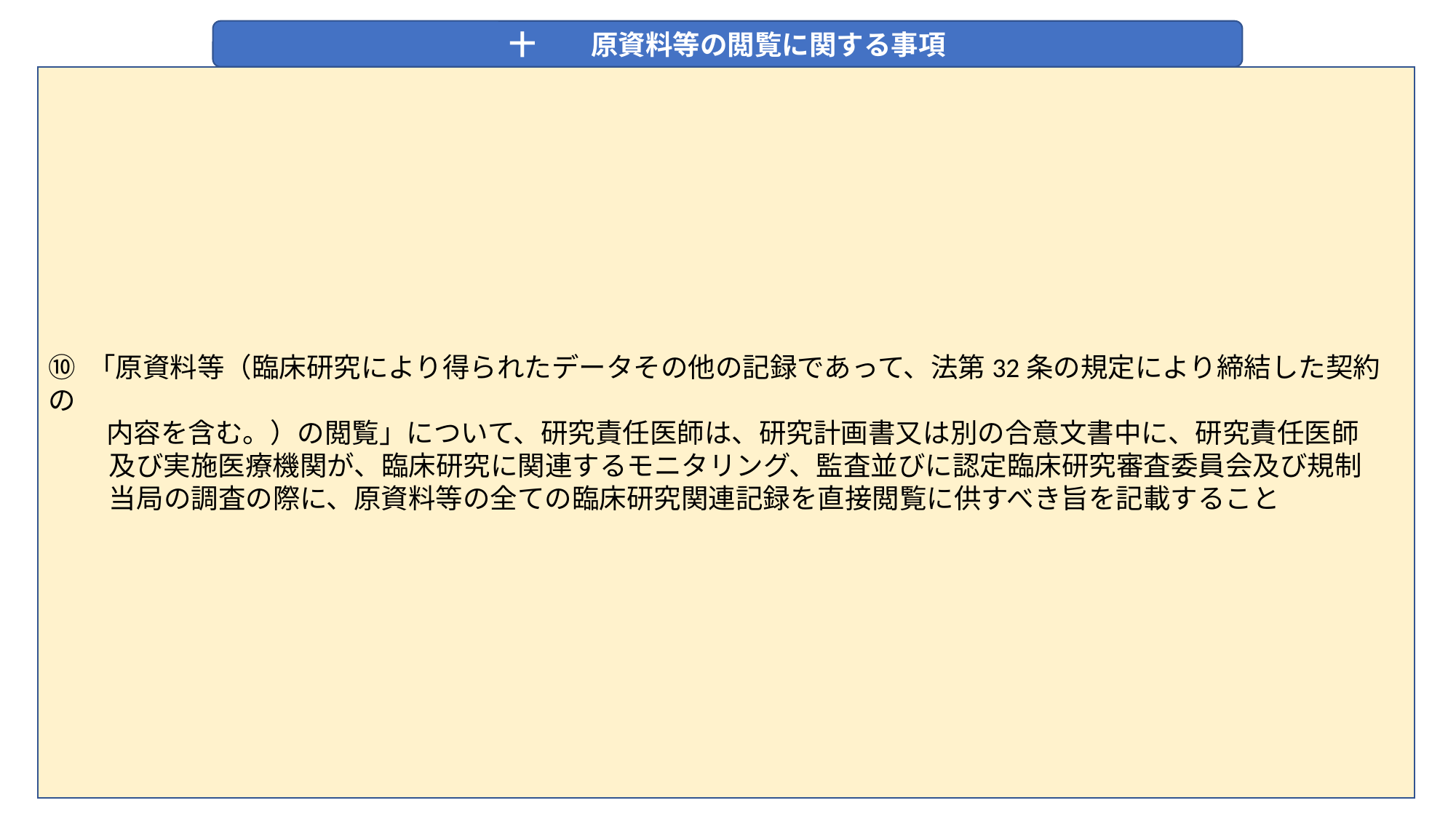

十　　原資料等の閲覧に関する事項
⑩ 「原資料等（臨床研究により得られたデータその他の記録であって、法第32条の規定により締結した契約の
　     内容を含む。）の閲覧」について、研究責任医師は、研究計画書又は別の合意文書中に、研究責任医師
　　 及び実施医療機関が、臨床研究に関連するモニタリング、監査並びに認定臨床研究審査委員会及び規制
　 　当局の調査の際に、原資料等の全ての臨床研究関連記録を直接閲覧に供すべき旨を記載すること